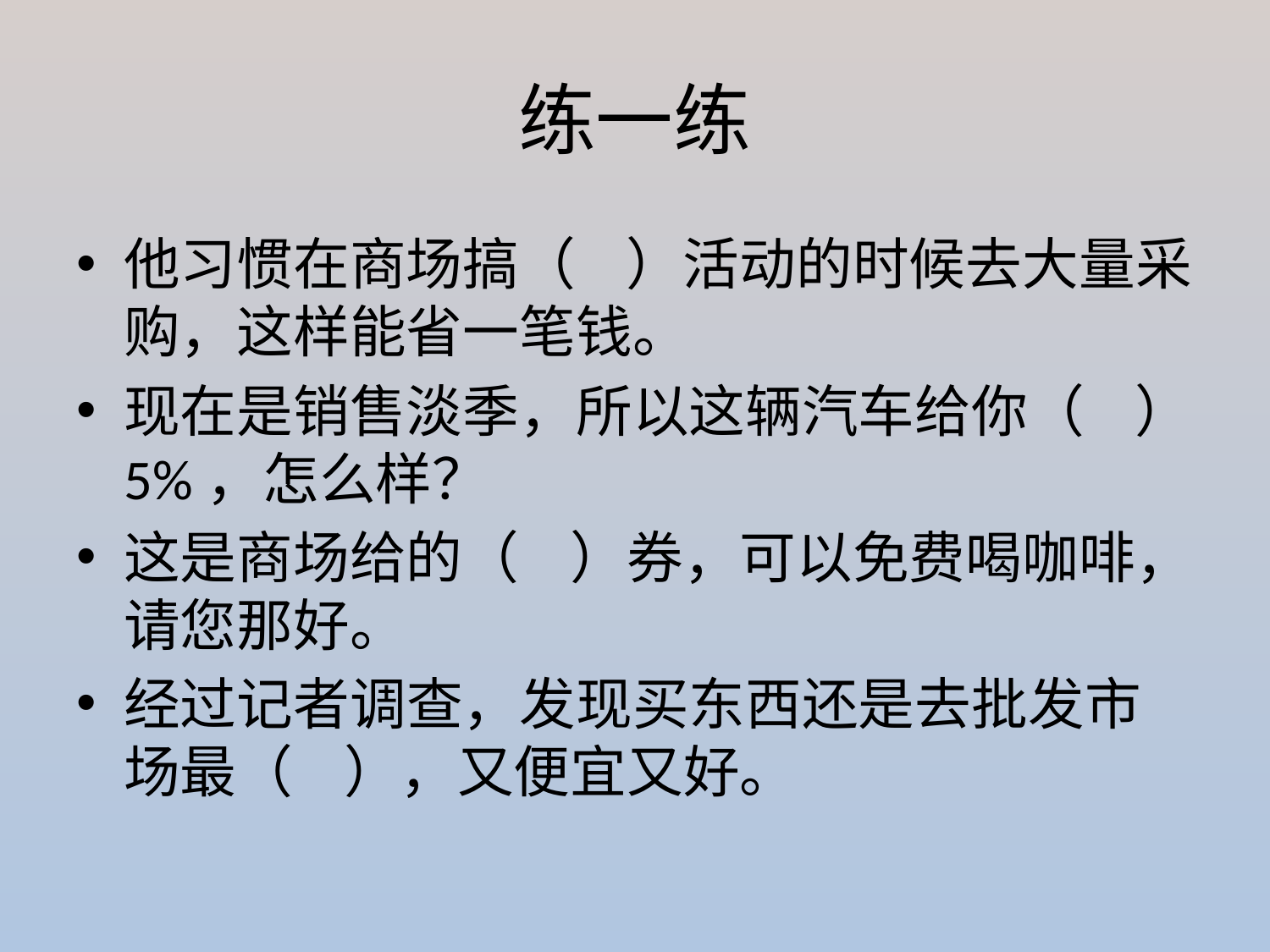

# 练一练
他习惯在商场搞（    ）活动的时候去大量采购，这样能省一笔钱。
现在是销售淡季，所以这辆汽车给你（    ）5%，怎么样？
这是商场给的（    ）券，可以免费喝咖啡，请您那好。
经过记者调查，发现买东西还是去批发市场最（    ），又便宜又好。